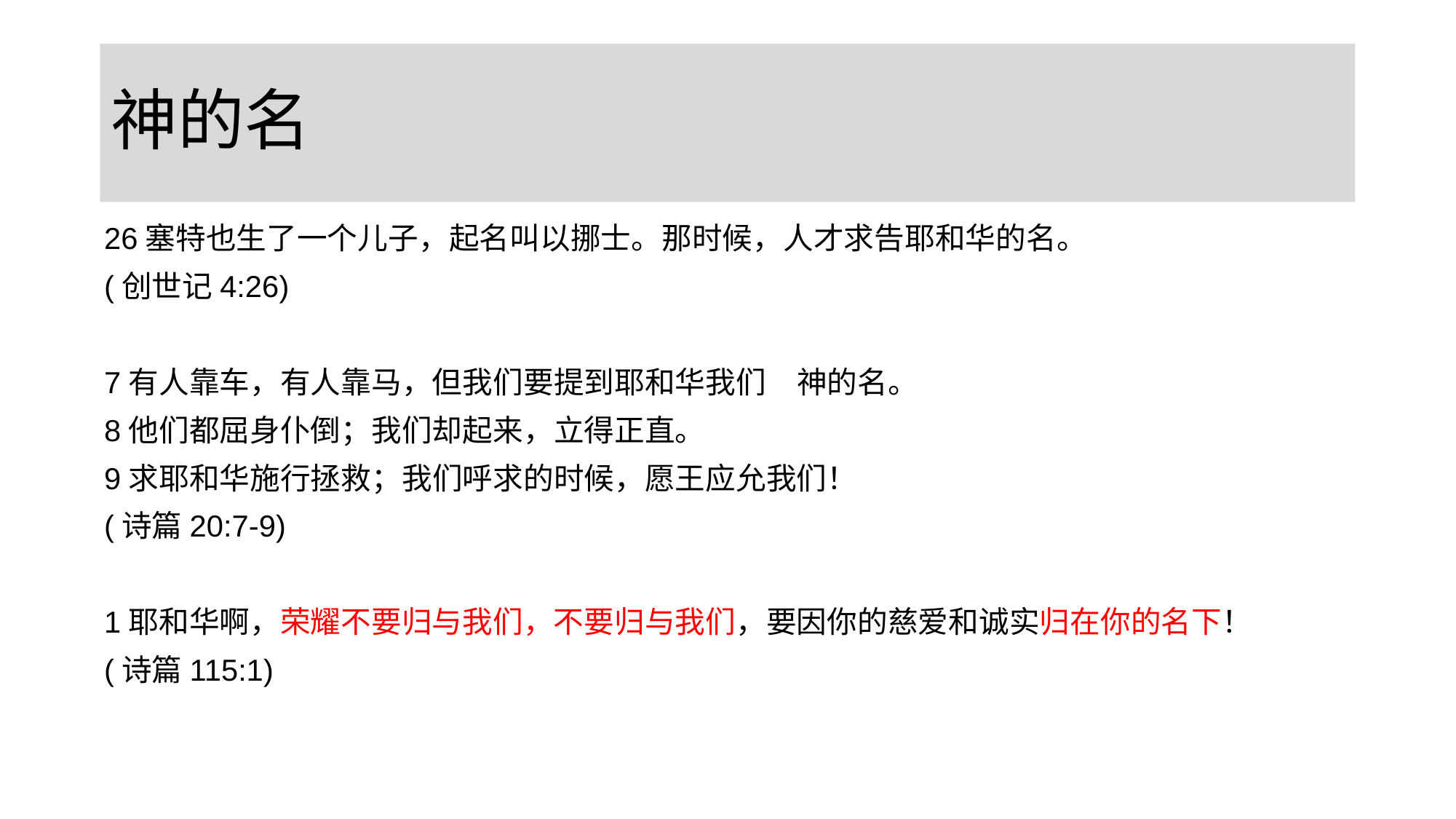

# 神的名
26塞特也生了一个儿子，起名叫以挪士。那时候，人才求告耶和华的名。
(创世记4:26)

7有人靠车，有人靠马，但我们要提到耶和华我们　神的名。
8他们都屈身仆倒；我们却起来，立得正直。
9求耶和华施行拯救；我们呼求的时候，愿王应允我们！
(诗篇20:7-9)

1耶和华啊，荣耀不要归与我们，不要归与我们，要因你的慈爱和诚实归在你的名下！
(诗篇115:1)